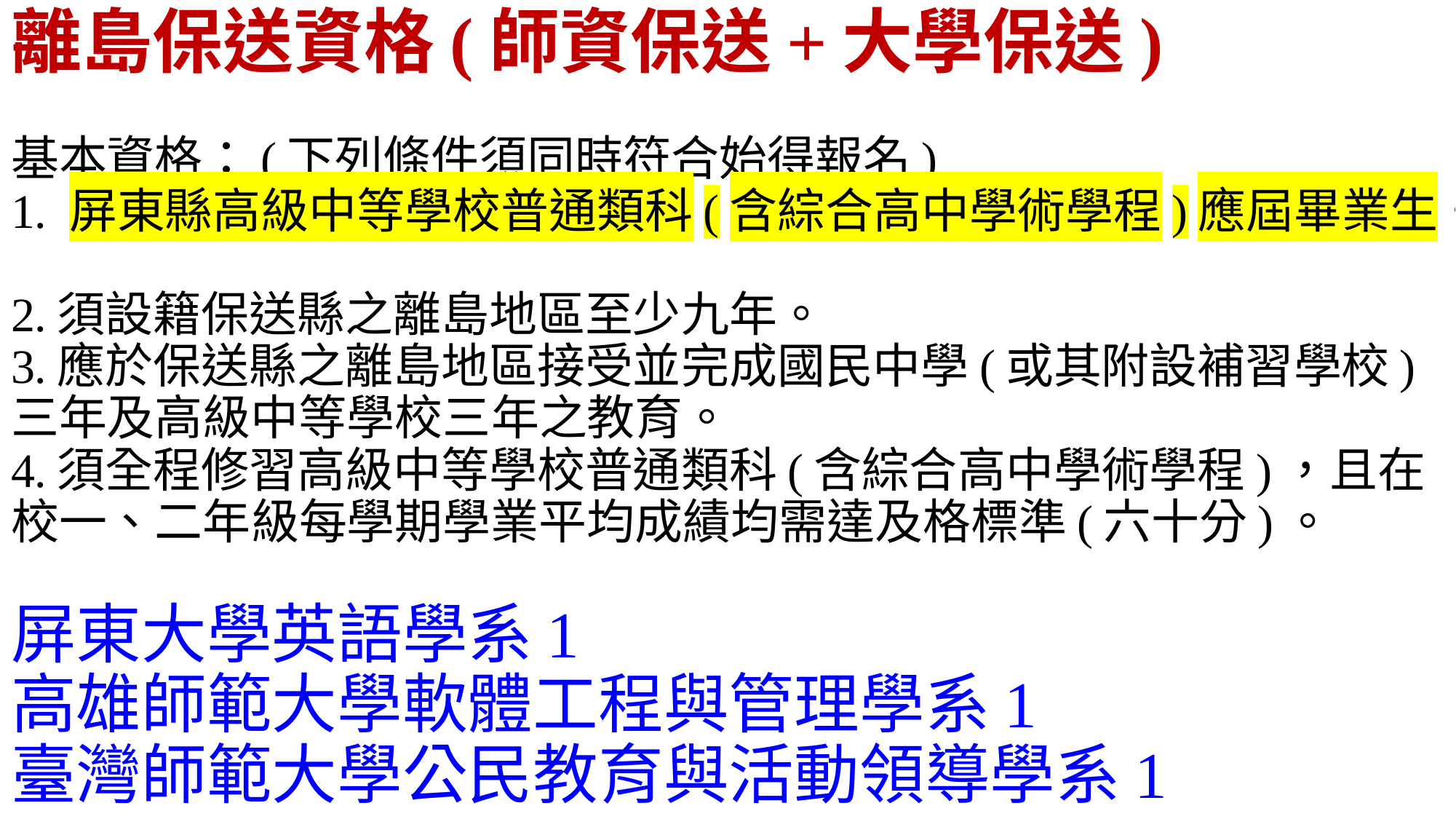

# 離島保送資格(師資保送+大學保送) 基本資格：(下列條件須同時符合始得報名) 1. 屏東縣高級中等學校普通類科(含綜合高中學術學程)應屆畢業生。 2.須設籍保送縣之離島地區至少九年。 3.應於保送縣之離島地區接受並完成國民中學(或其附設補習學校)三年及高級中等學校三年之教育。 4.須全程修習高級中等學校普通類科(含綜合高中學術學程)，且在校一、二年級每學期學業平均成績均需達及格標準(六十分)。 屏東大學英語學系1 高雄師範大學軟體工程與管理學系1 臺灣師範大學公民教育與活動領導學系1